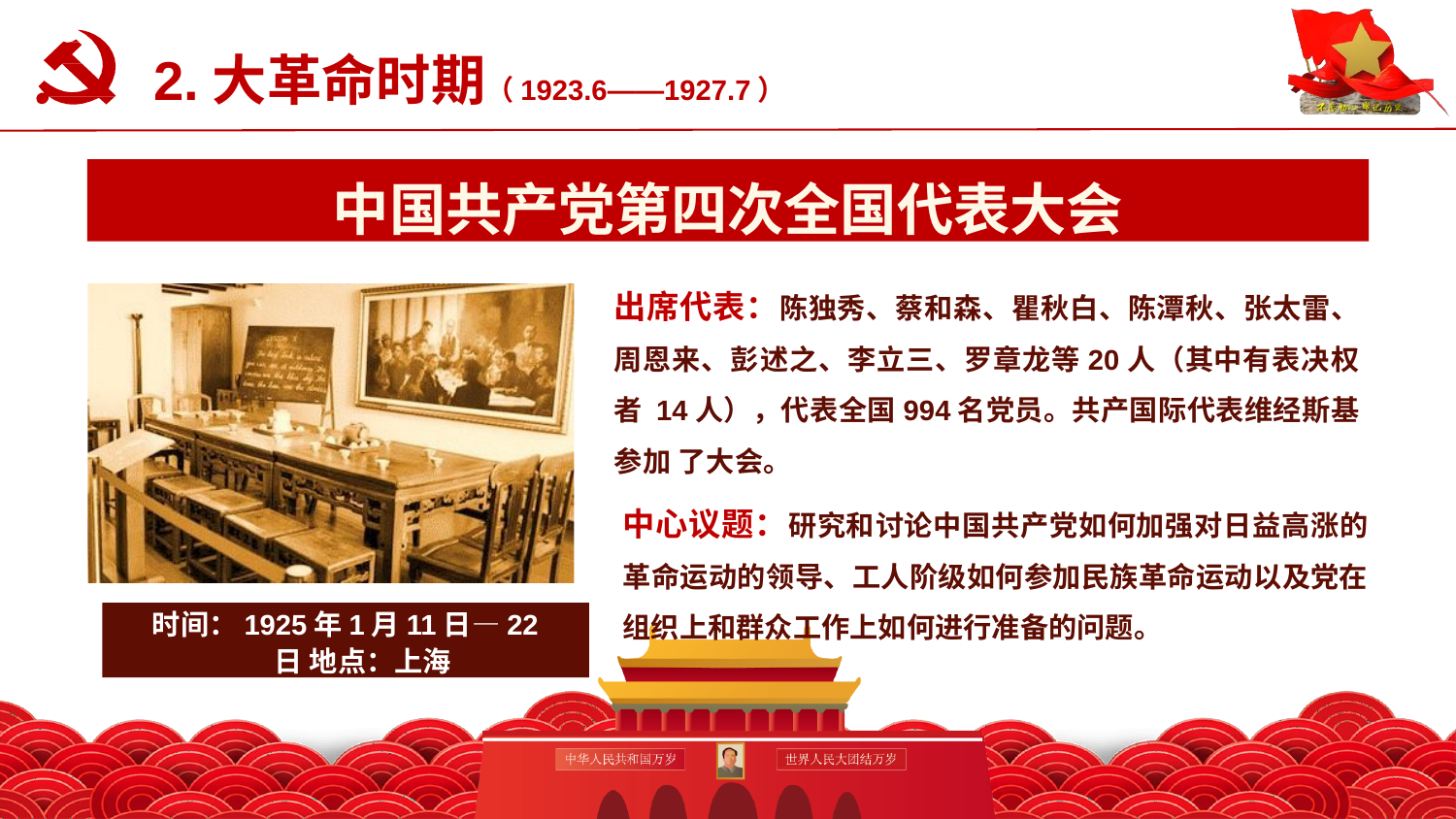

# 2.大革命时期（1923.6——1927.7）
认真学习党史新中国史

中国共产党第四次全国代表大会
出席代表：陈独秀、蔡和森、瞿秋白、陈潭秋、张太雷、 周恩来、彭述之、李立三、罗章龙等20人（其中有表决权者 14人），代表全国994名党员。共产国际代表维经斯基参加 了大会。

中心议题：研究和讨论中国共产党如何加强对日益高涨的 革命运动的领导、工人阶级如何参加民族革命运动以及党在 组织上和群众工作上如何进行准备的问题。
时间：1925年1月11日—22日 地点：上海